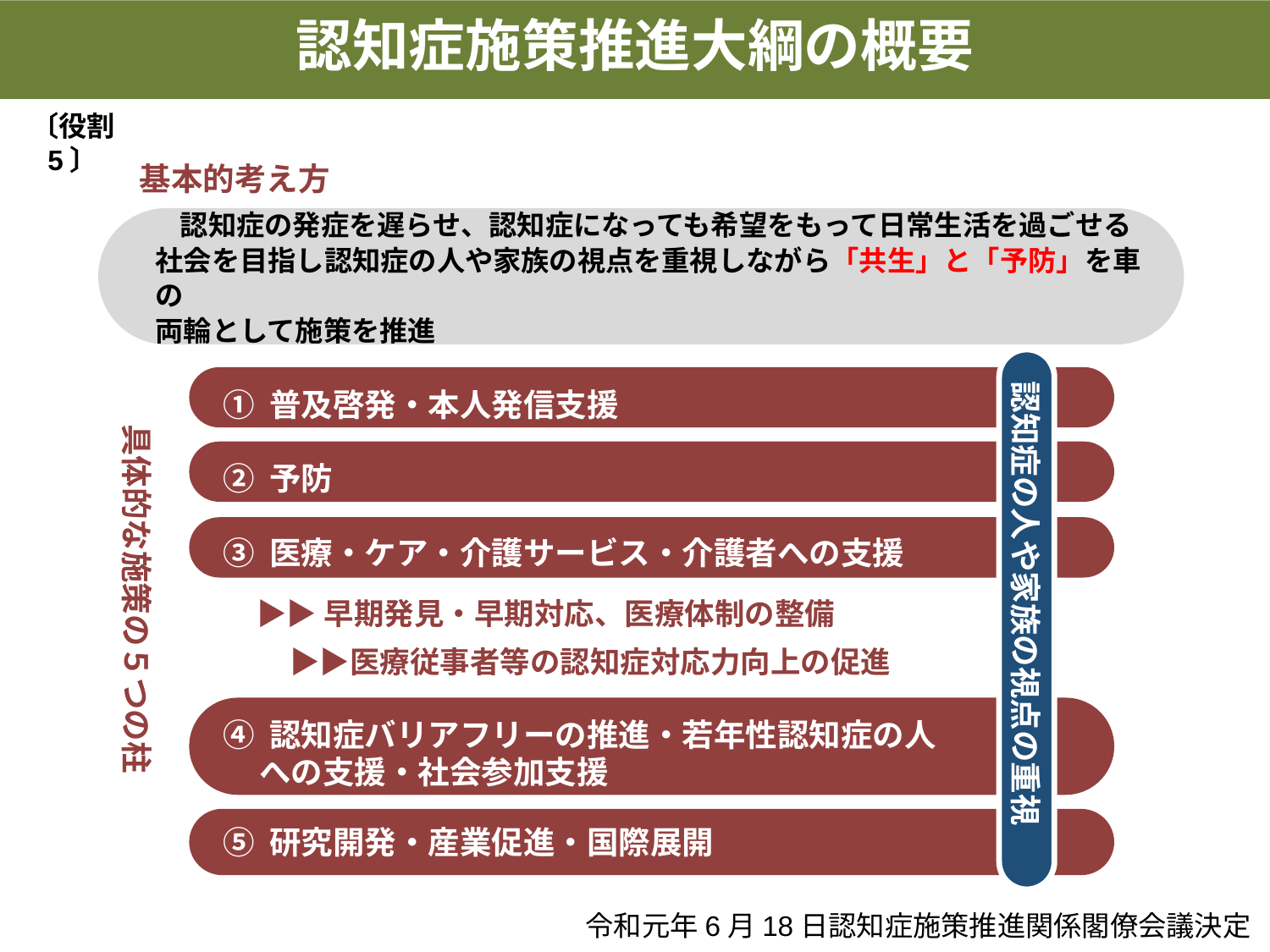

認知症施策推進大綱の概要
〔役割 5〕
基本的考え方
　認知症の発症を遅らせ、認知症になっても希望をもって日常生活を過ごせる
社会を目指し認知症の人や家族の視点を重視しながら「共生」と「予防」を車の
両輪として施策を推進
具体的な施策の５つの柱
認知症の人や家族の視点の重視

① 普及啓発・本人発信支援
② 予防
③ 医療・ケア・介護サービス・介護者への支援
     ▶▶早期発見・早期対応、医療体制の整備
　　 ▶▶医療従事者等の認知症対応力向上の促進
④ 認知症バリアフリーの推進・若年性認知症の人
    への支援・社会参加支援
⑤ 研究開発・産業促進・国際展開

令和元年6月18日認知症施策推進関係閣僚会議決定